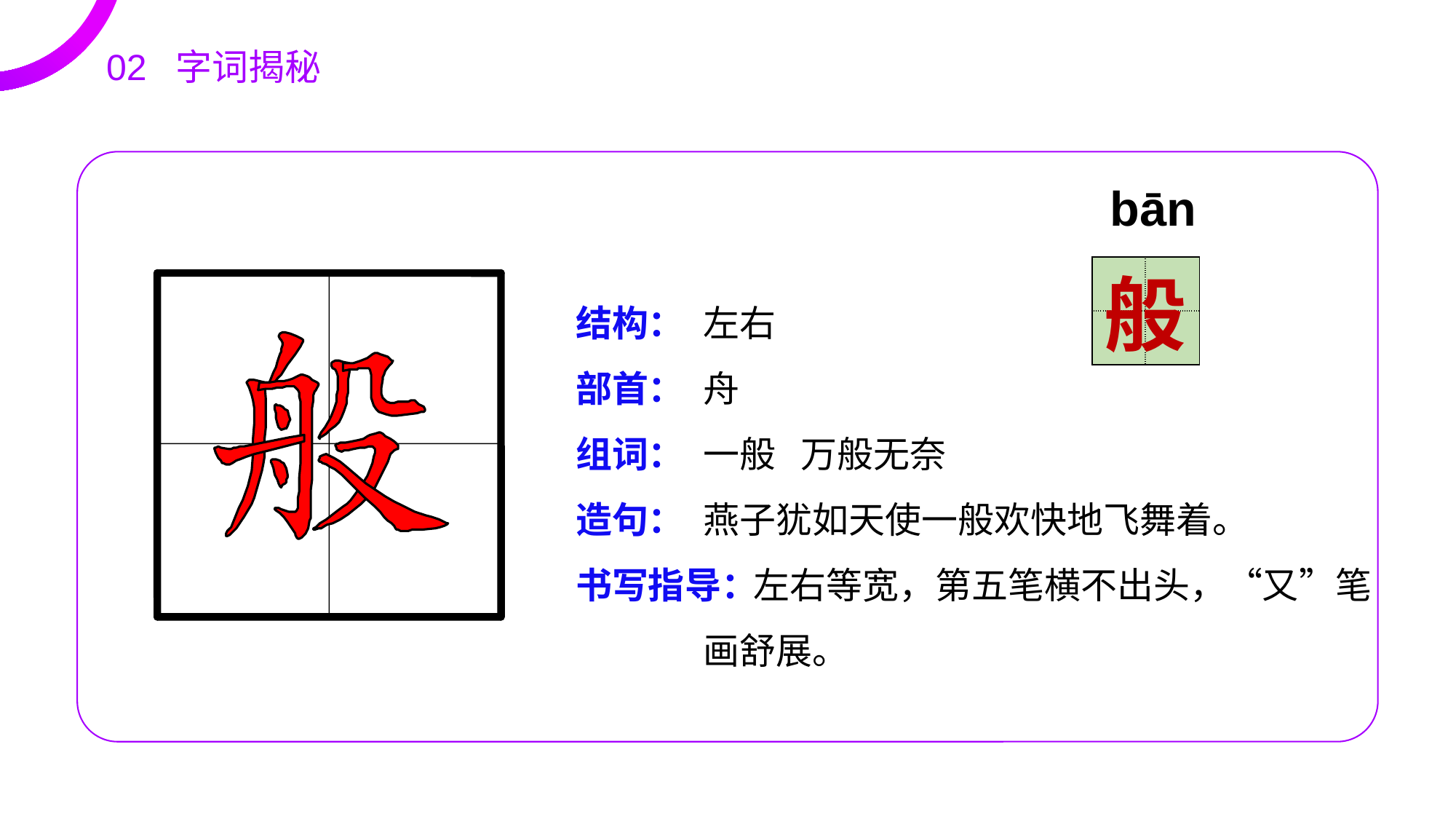

02  字词揭秘
bān
|  |  |
| --- | --- |
|  |  |
般

结构：
部首：
组词：
造句：
书写指导：
左右
舟
一般   万般无奈
燕子犹如天使一般欢快地飞舞着。
     左右等宽，第五笔横不出头，“又”笔画舒展。